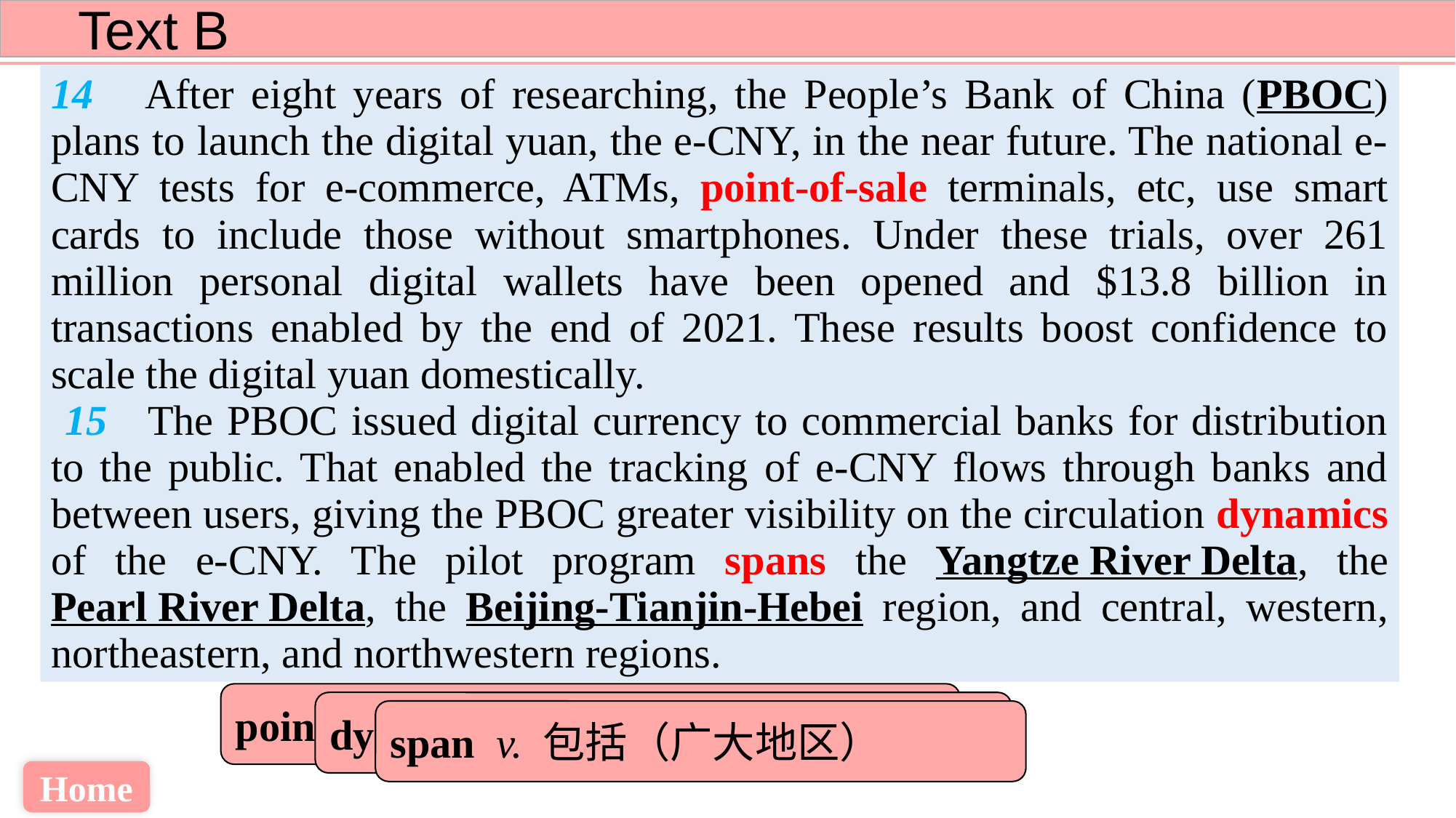

14   After eight years of researching, the People’s Bank of China (PBOC) plans to launch the digital yuan, the e-CNY, in the near future. The national e-CNY tests for e-commerce, ATMs, point-of-sale terminals, etc, use smart cards to include those without smartphones. Under these trials, over 261 million personal digital wallets have been opened and $13.8 billion in transactions enabled by the end of 2021. These results boost confidence to scale the digital yuan domestically.
 15   The PBOC issued digital currency to commercial banks for distribution to the public. That enabled the tracking of e-CNY flows through banks and between users, giving the PBOC greater visibility on the circulation dynamics of the e-CNY. The pilot program spans the Yangtze River Delta, the Pearl River Delta, the Beijing-Tianjin-Hebei region, and central, western, northeastern, and northwestern regions.

point-of-sale a. 销售点的；售货点的
dynamic  n. 动态
span  v. 包括（广大地区）